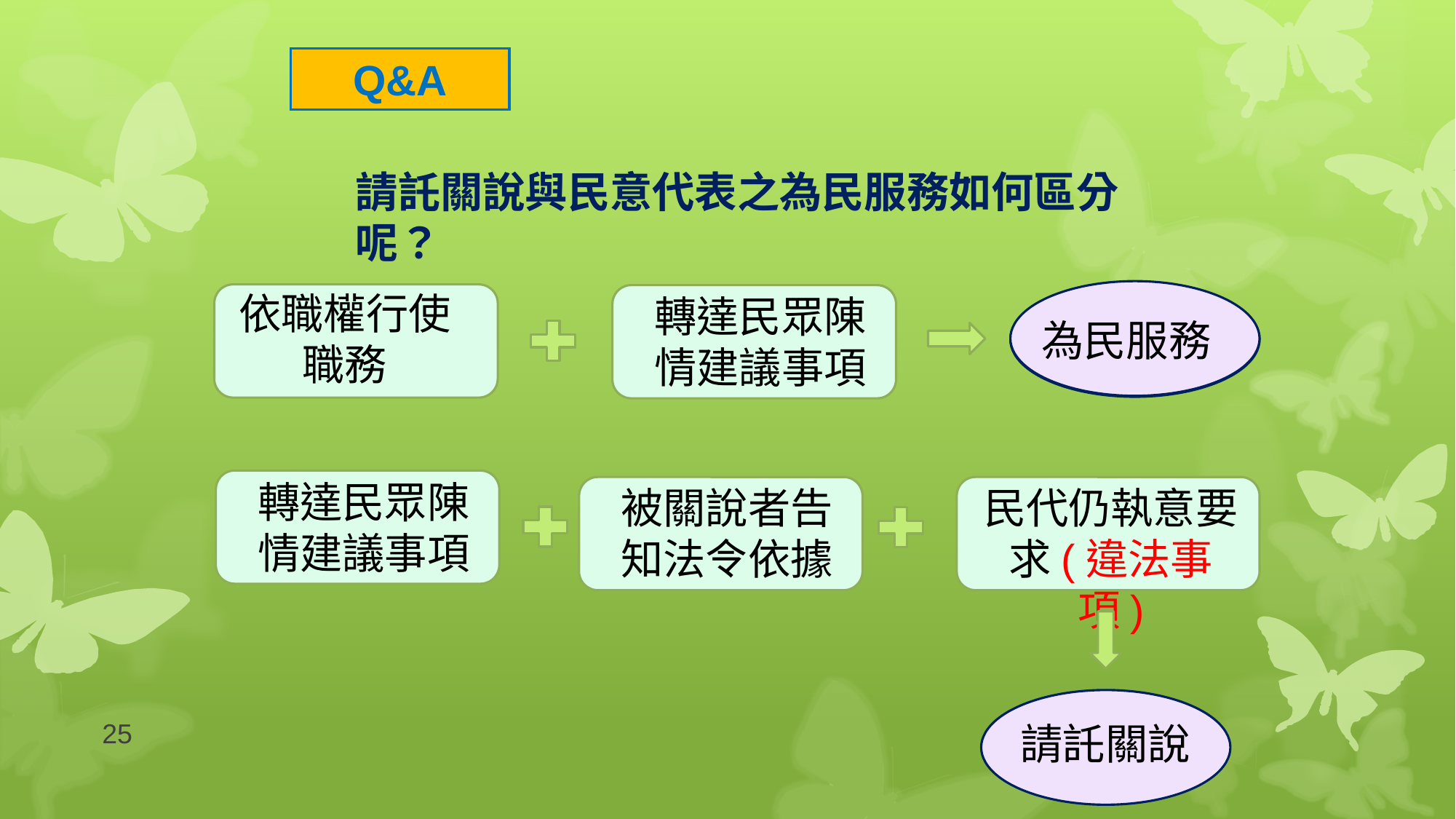

Q&A
請託關說與民意代表之為民服務如何區分呢？

依職權行使職務

轉達民眾陳情建議事項

為民服務

轉達民眾陳情建議事項

被關說者告知法令依據

被關說者告知法令依據
民代仍執意要求(違法事項)
民代仍執意要求(違法事項)

轉達民眾陳情建議事項

25
請託關說